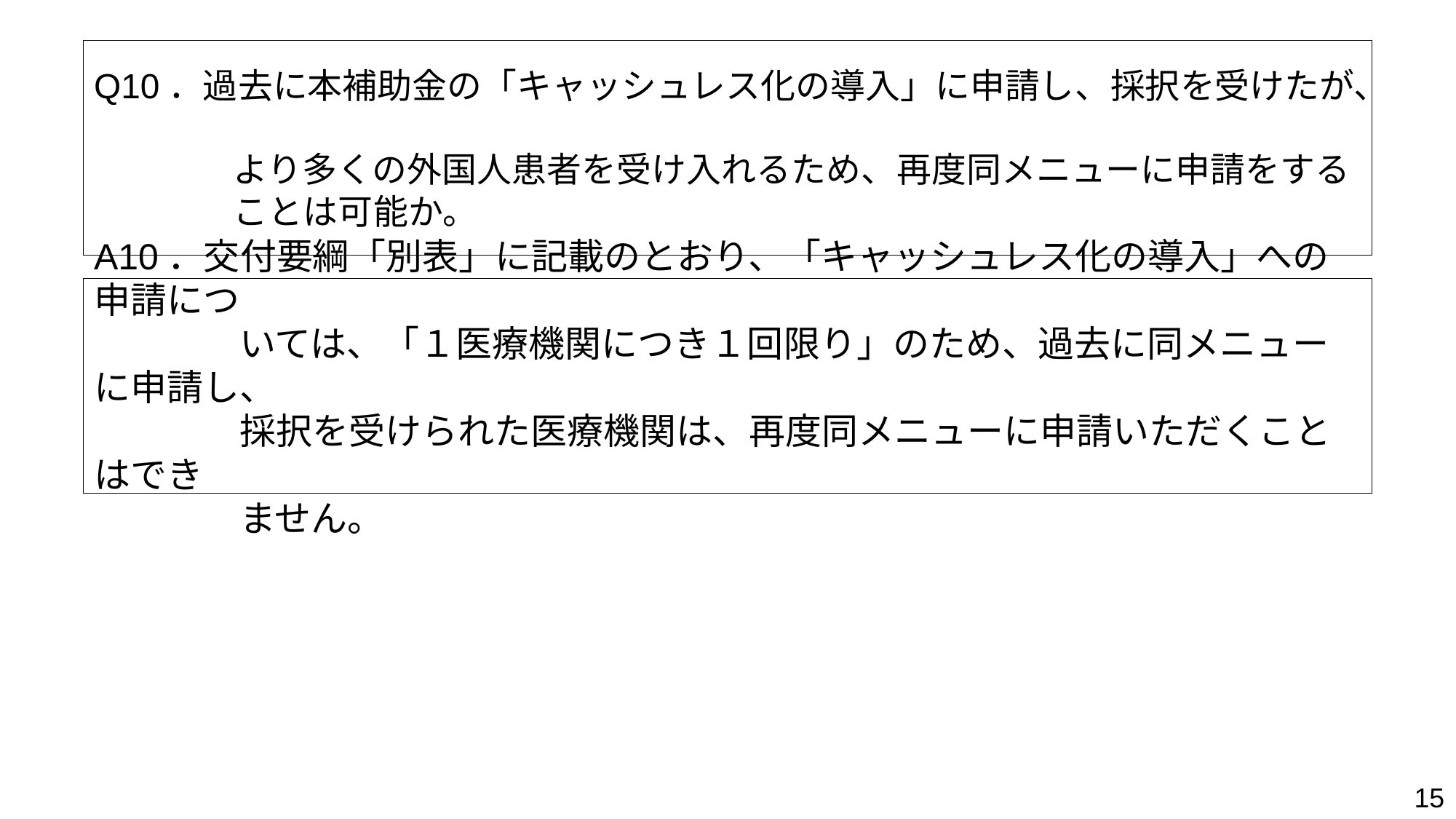

# Q10．過去に本補助金の「キャッシュレス化の導入」に申請し、採択を受けたが、 　　　　より多くの外国人患者を受け入れるため、再度同メニューに申請をする 　　　　ことは可能か。
A10．交付要綱「別表」に記載のとおり、「キャッシュレス化の導入」への申請につ
　　　　いては、「１医療機関につき１回限り」のため、過去に同メニューに申請し、
　　　　採択を受けられた医療機関は、再度同メニューに申請いただくことはでき
　　　　ません。
15